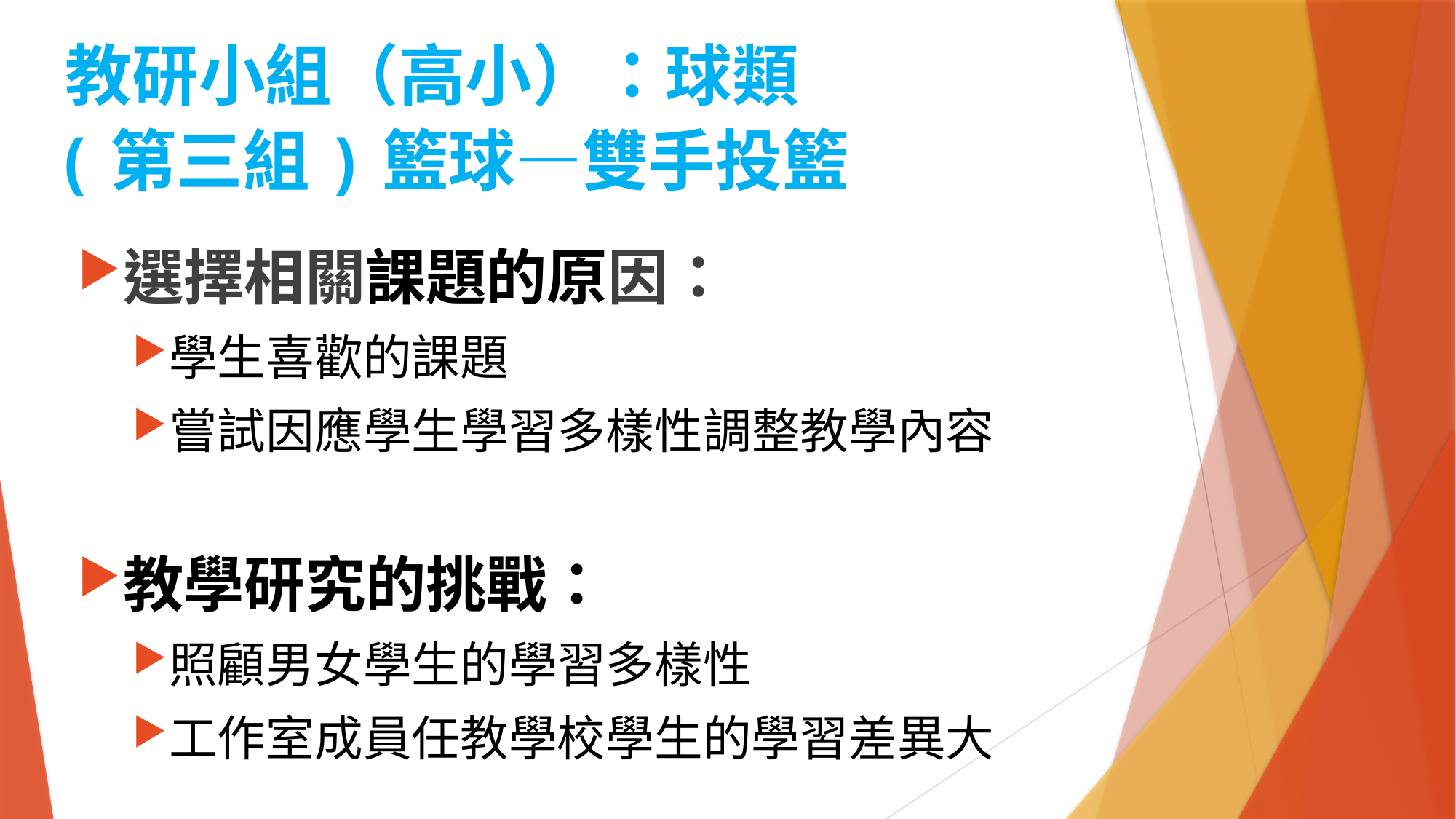

教研小組（高小）：球類
# (第三組)籃球—雙手投籃
選擇相關課題的原因：
學生喜歡的課題
嘗試因應學生學習多樣性調整教學內容

教學研究的挑戰：
照顧男女學生的學習多樣性
工作室成員任教學校學生的學習差異大